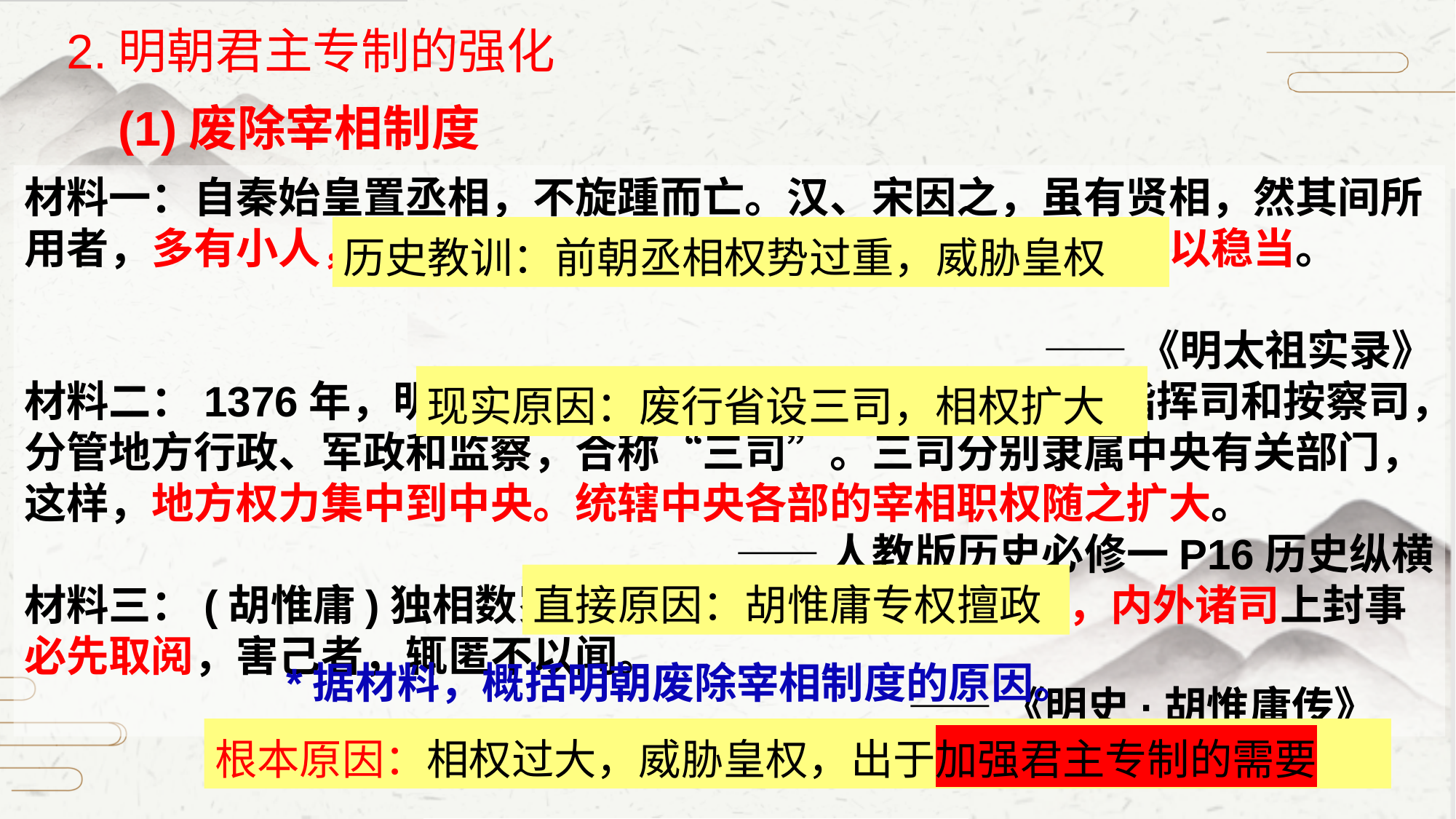

2.明朝君主专制的强化
(1)废除宰相制度
材料一：自秦始皇置丞相，不旋踵而亡。汉、宋因之，虽有贤相，然其间所用者，多有小人，专权乱政。我朝罢相……事皆朝廷总之，所以稳当。
——《明太祖实录》
材料二：1376年，明太祖废除行中书省，设立布政司，都指挥司和按察司，分管地方行政、军政和监察，合称“三司”。三司分别隶属中央有关部门，这样，地方权力集中到中央。统辖中央各部的宰相职权随之扩大。
——人教版历史必修一P16历史纵横
材料三：(胡惟庸)独相数岁，生杀黜陟罚，或不奏径行，内外诸司上封事必先取阅，害己者，辄匿不以闻。
——《明史·胡惟庸传》
历史教训：前朝丞相权势过重，威胁皇权
现实原因：废行省设三司，相权扩大
直接原因：胡惟庸专权擅政
*据材料，概括明朝废除宰相制度的原因。
根本原因：相权过大，威胁皇权，出于加强君主专制的需要